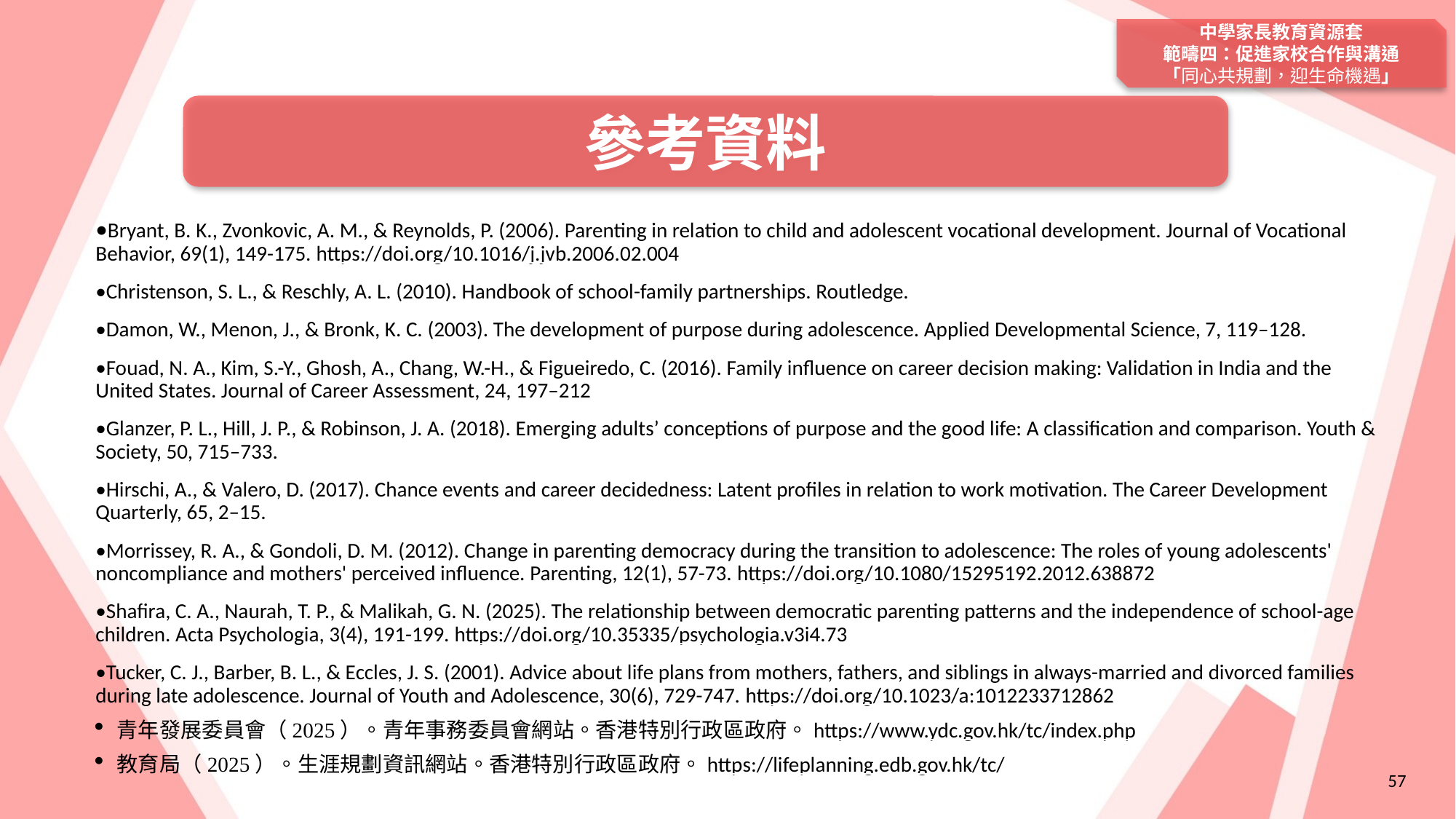

中學家長教育資源套
範疇四：促進家校合作與溝通
「同心共規劃，迎生命機遇」
參考資料
•Bryant, B. K., Zvonkovic, A. M., & Reynolds, P. (2006). Parenting in relation to child and adolescent vocational development. Journal of Vocational Behavior, 69(1), 149-175. https://doi.org/10.1016/j.jvb.2006.02.004
•Christenson, S. L., & Reschly, A. L. (2010). Handbook of school-family partnerships. Routledge.
•Damon, W., Menon, J., & Bronk, K. C. (2003). The development of purpose during adolescence. Applied Developmental Science, 7, 119–128.
•Fouad, N. A., Kim, S.-Y., Ghosh, A., Chang, W.-H., & Figueiredo, C. (2016). Family influence on career decision making: Validation in India and the United States. Journal of Career Assessment, 24, 197–212
•Glanzer, P. L., Hill, J. P., & Robinson, J. A. (2018). Emerging adults’ conceptions of purpose and the good life: A classification and comparison. Youth & Society, 50, 715–733.
•Hirschi, A., & Valero, D. (2017). Chance events and career decidedness: Latent profiles in relation to work motivation. The Career Development Quarterly, 65, 2–15.
•Morrissey, R. A., & Gondoli, D. M. (2012). Change in parenting democracy during the transition to adolescence: The roles of young adolescents' noncompliance and mothers' perceived influence. Parenting, 12(1), 57-73. https://doi.org/10.1080/15295192.2012.638872
•Shafira, C. A., Naurah, T. P., & Malikah, G. N. (2025). The relationship between democratic parenting patterns and the independence of school-age children. Acta Psychologia, 3(4), 191-199. https://doi.org/10.35335/psychologia.v3i4.73
•Tucker, C. J., Barber, B. L., & Eccles, J. S. (2001). Advice about life plans from mothers, fathers, and siblings in always-married and divorced families during late adolescence. Journal of Youth and Adolescence, 30(6), 729-747. https://doi.org/10.1023/a:1012233712862

青年發展委員會（2025）。青年事務委員會網站。香港特別行政區政府。https://www.ydc.gov.hk/tc/index.php
教育局（2025）。生涯規劃資訊網站。香港特別行政區政府。https://lifeplanning.edb.gov.hk/tc/
57